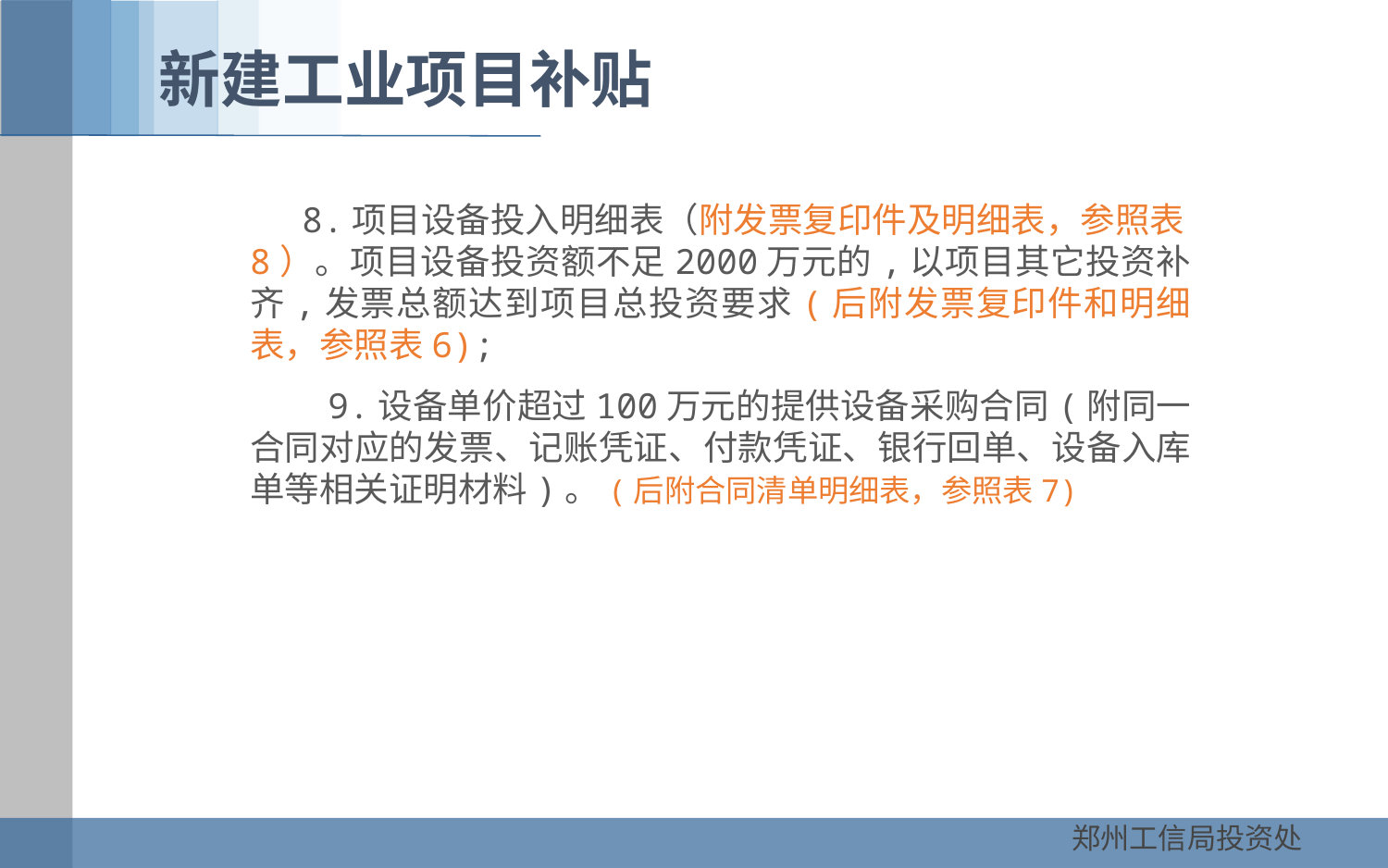

新建工业项目补贴

　  8.项目设备投入明细表（附发票复印件及明细表，参照表8）。项目设备投资额不足2000万元的,以项目其它投资补齐,发票总额达到项目总投资要求(后附发票复印件和明细表，参照表6);
　　9.设备单价超过100万元的提供设备采购合同(附同一合同对应的发票、记账凭证、付款凭证、银行回单、设备入库单等相关证明材料)。(后附合同清单明细表，参照表7)

郑州工信局投资处